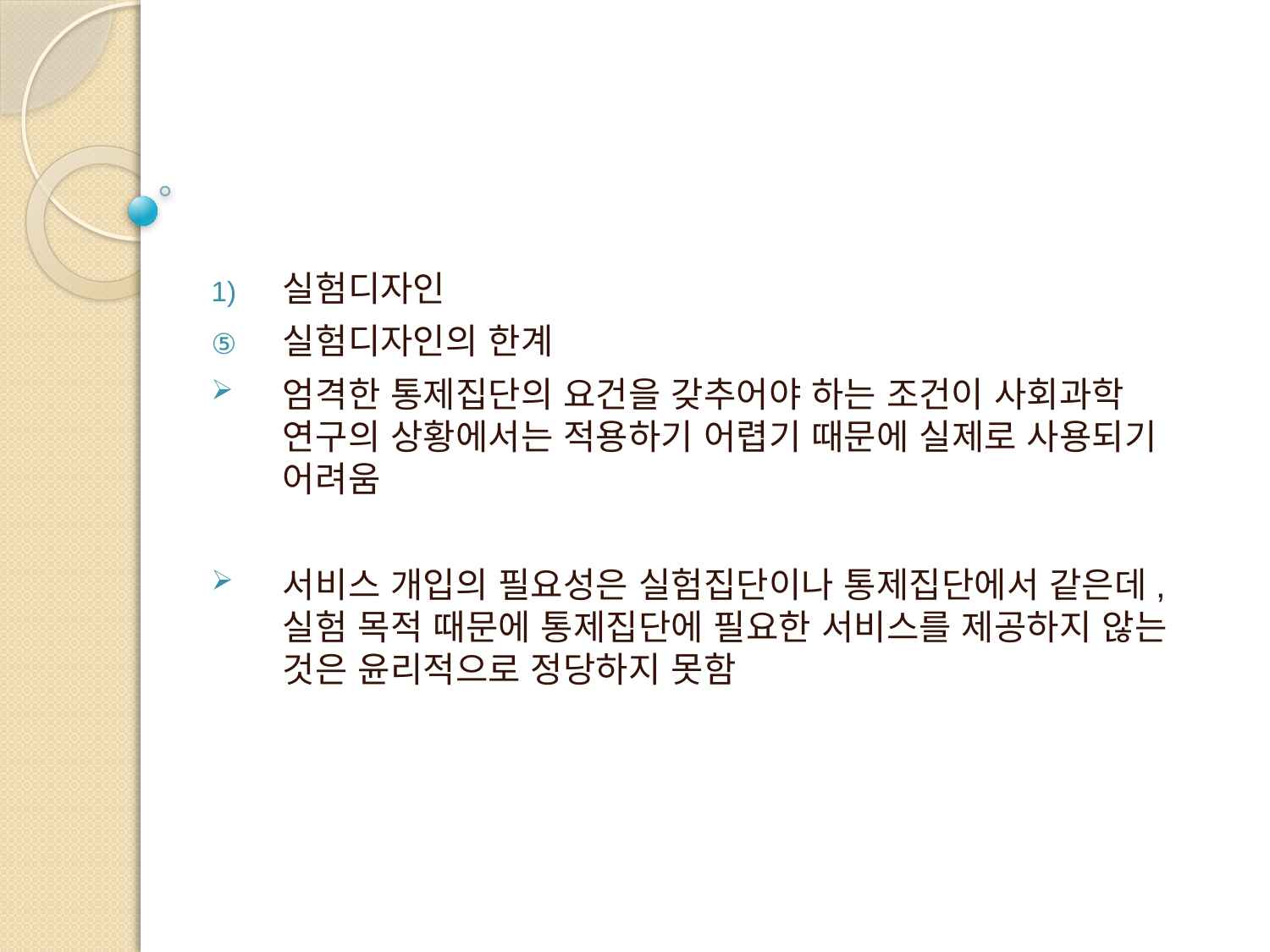

실험디자인
실험디자인의 한계
엄격한 통제집단의 요건을 갖추어야 하는 조건이 사회과학 연구의 상황에서는 적용하기 어렵기 때문에 실제로 사용되기 어려움

서비스 개입의 필요성은 실험집단이나 통제집단에서 같은데, 실험 목적 때문에 통제집단에 필요한 서비스를 제공하지 않는 것은 윤리적으로 정당하지 못함